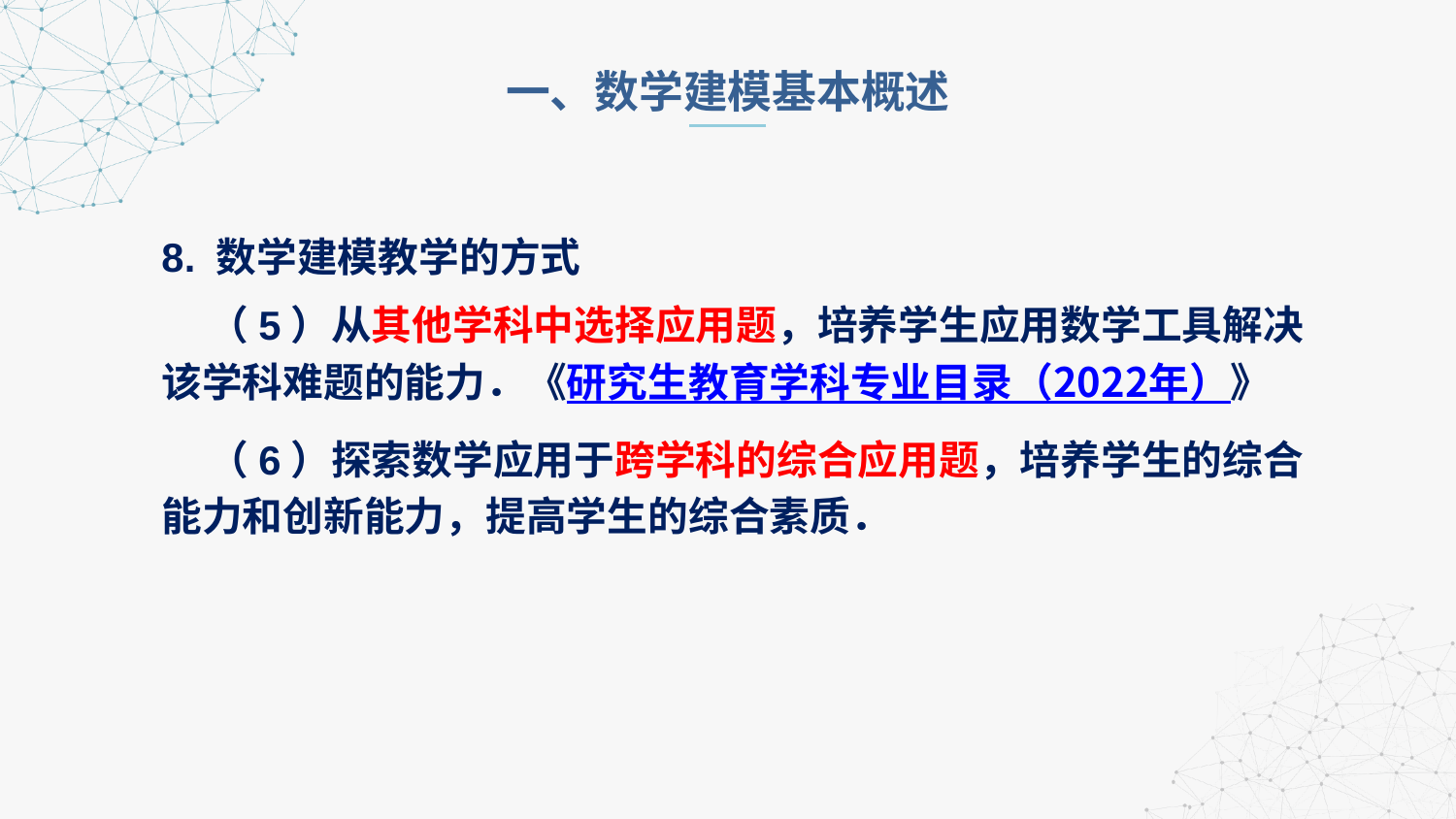

一、数学建模基本概述
8. 数学建模教学的方式
    （5）从其他学科中选择应用题，培养学生应用数学工具解决该学科难题的能力．《研究生教育学科专业目录（2022年）》
    （6）探索数学应用于跨学科的综合应用题，培养学生的综合能力和创新能力，提高学生的综合素质．